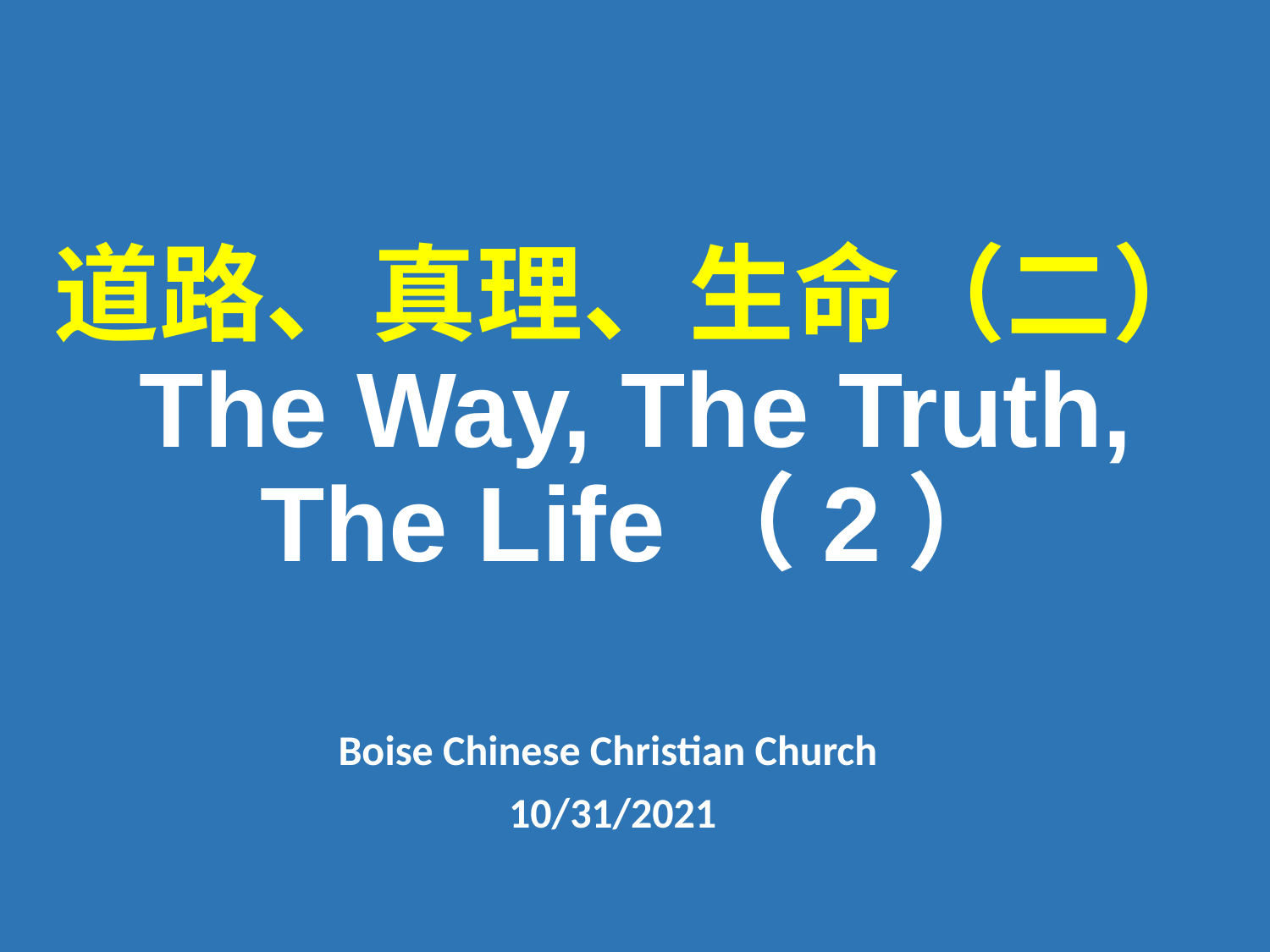

# 道路、真理、生命（二） The Way, The Truth, The Life（2）
Boise Chinese Christian Church
10/31/2021